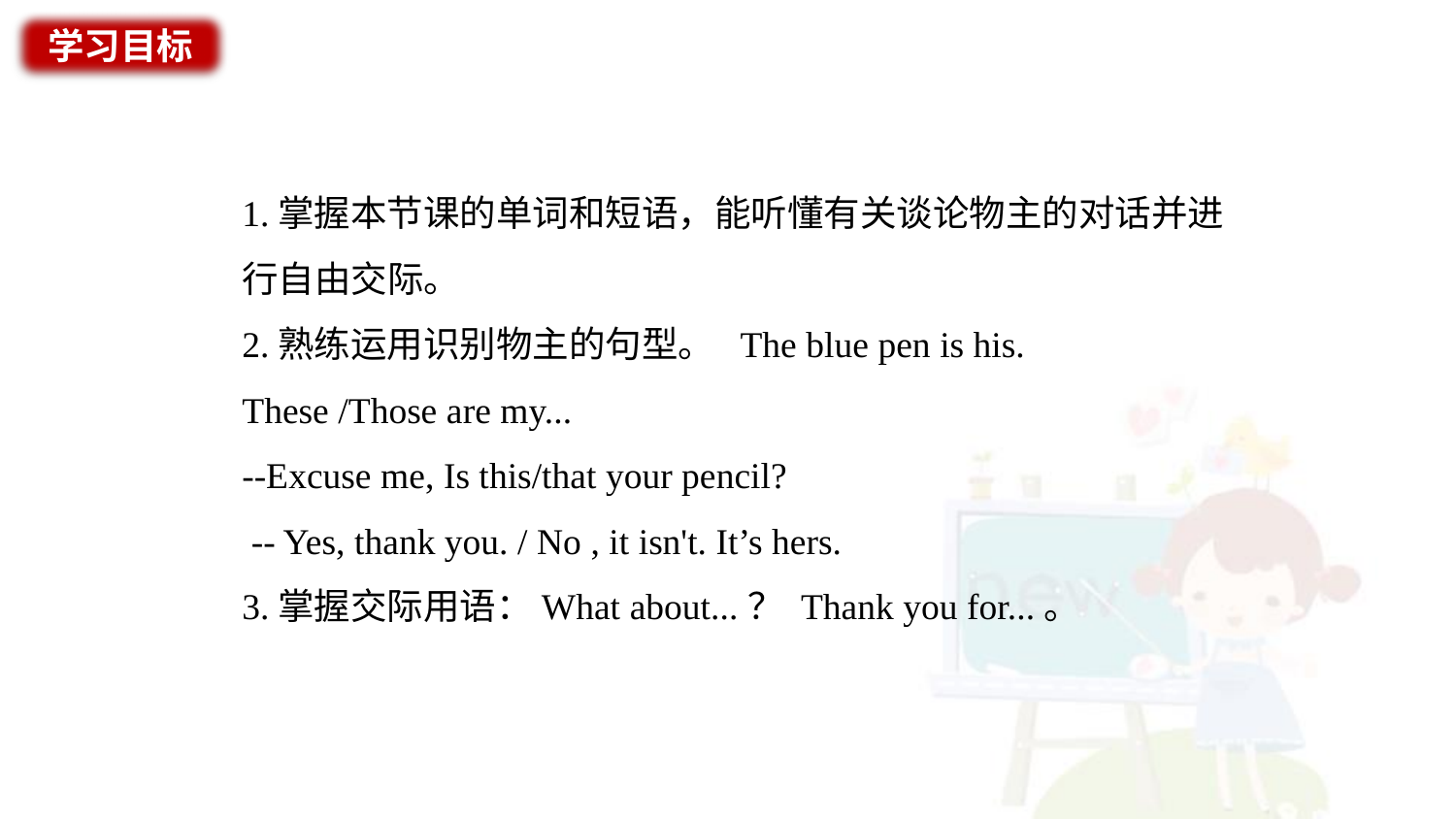

学习目标
1.掌握本节课的单词和短语，能听懂有关谈论物主的对话并进行自由交际。
2.熟练运用识别物主的句型。  The blue pen is his.
These /Those are my...
--Excuse me, Is this/that your pencil?
 -- Yes, thank you. / No , it isn't. It’s hers.
3.掌握交际用语：What about...？ Thank you for...。